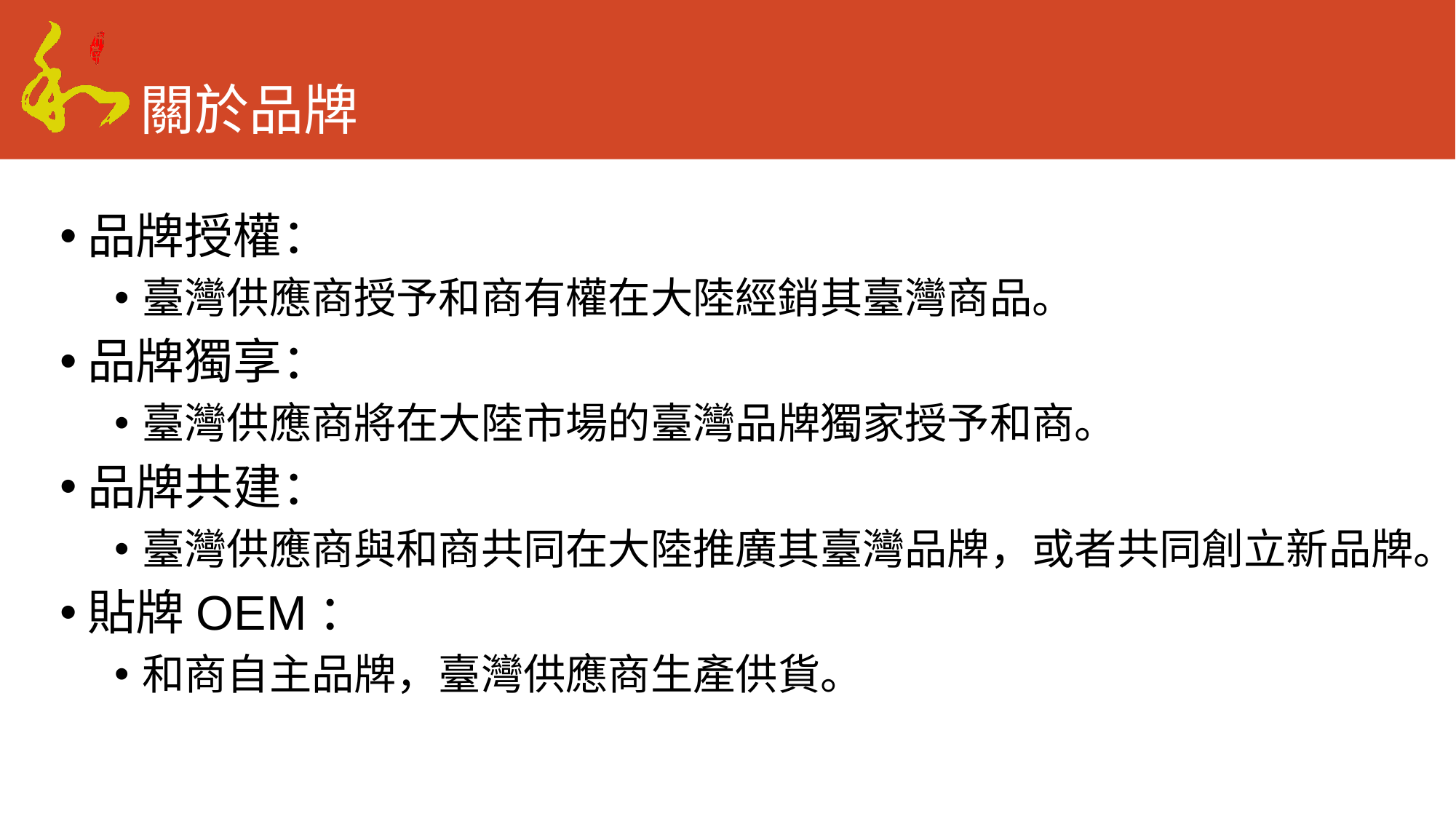

# 關於品牌
品牌授權：
臺灣供應商授予和商有權在大陸經銷其臺灣商品。
品牌獨享：
臺灣供應商將在大陸市場的臺灣品牌獨家授予和商。
品牌共建：
臺灣供應商與和商共同在大陸推廣其臺灣品牌，或者共同創立新品牌。
貼牌OEM：
和商自主品牌，臺灣供應商生產供貨。